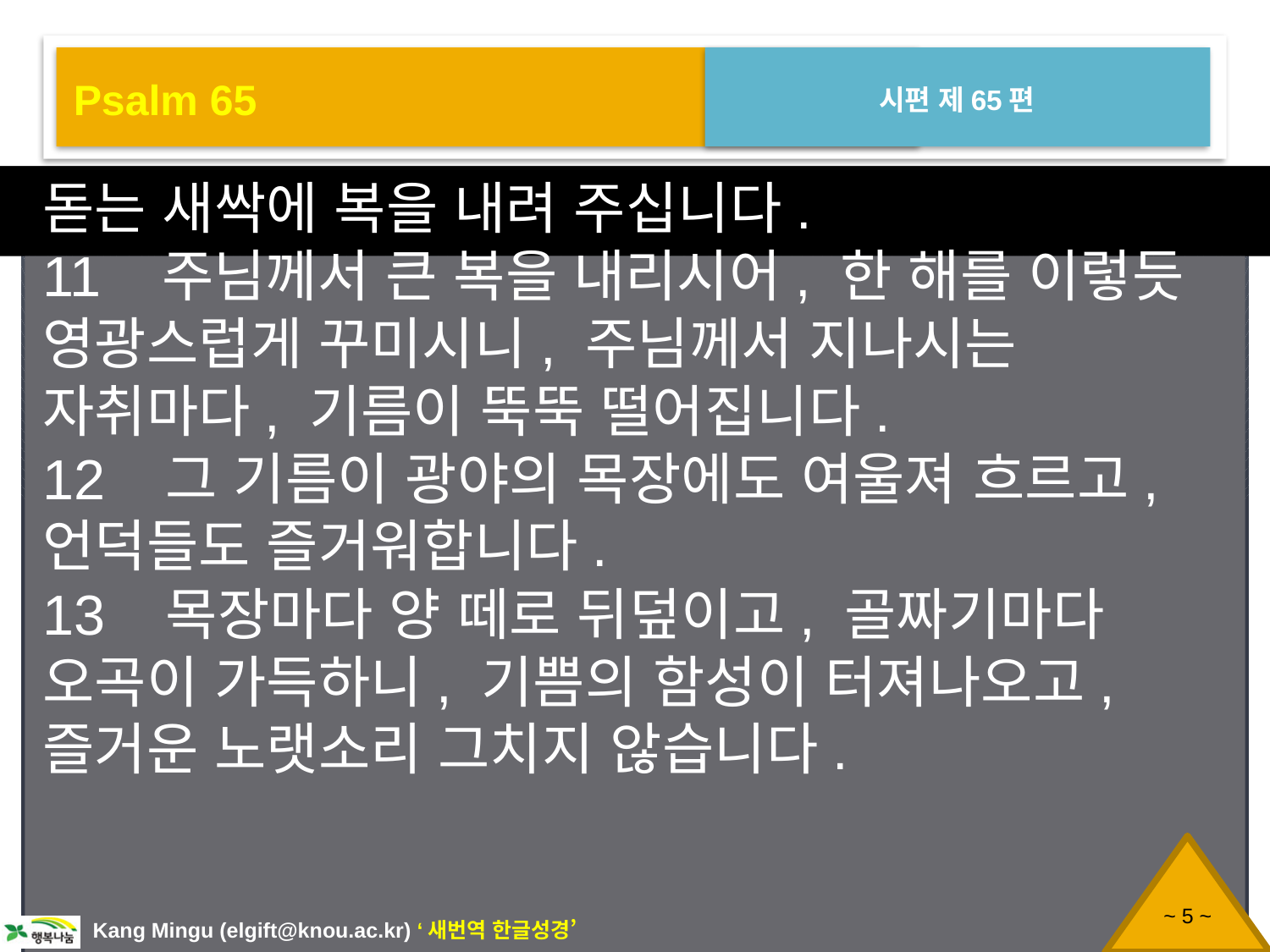

Psalm 65
시편 제65편
돋는 새싹에 복을 내려 주십니다.
11   주님께서 큰 복을 내리시어, 한 해를 이렇듯 영광스럽게 꾸미시니, 주님께서 지나시는 자취마다, 기름이 뚝뚝 떨어집니다.
12   그 기름이 광야의 목장에도 여울져 흐르고, 언덕들도 즐거워합니다.
13   목장마다 양 떼로 뒤덮이고, 골짜기마다 오곡이 가득하니, 기쁨의 함성이 터져나오고, 즐거운 노랫소리 그치지 않습니다.